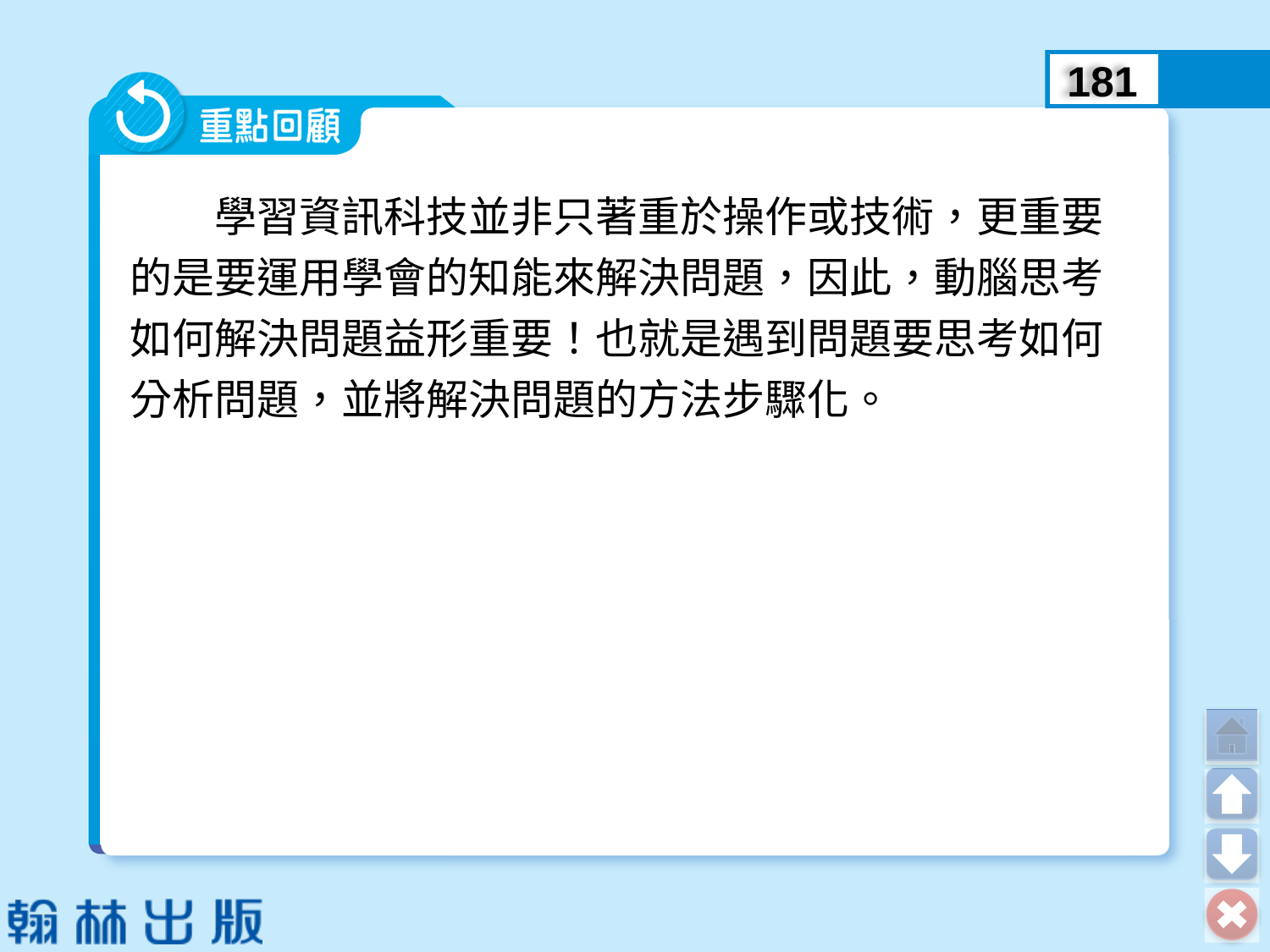

181
　　學習資訊科技並非只著重於操作或技術，更重要的是要運用學會的知能來解決問題，因此，動腦思考如何解決問題益形重要！也就是遇到問題要思考如何分析問題，並將解決問題的方法步驟化。